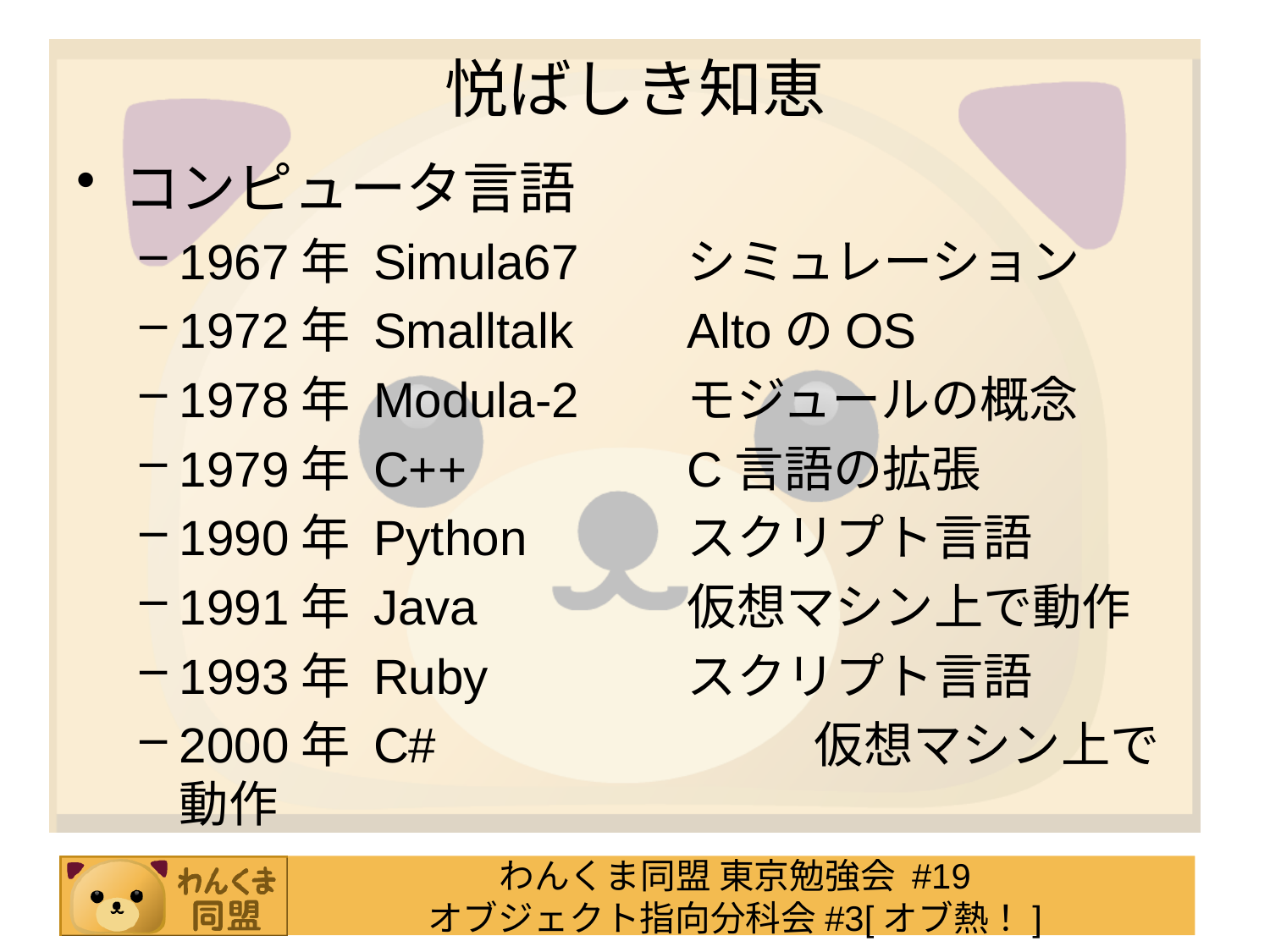

# 悦ばしき知恵
コンピュータ言語
1967年 Simula67	シミュレーション
1972年 Smalltalk	AltoのOS
1978年 Modula-2	モジュールの概念
1979年 C++		C言語の拡張
1990年 Python		スクリプト言語
1991年 Java		仮想マシン上で動作
1993年 Ruby		スクリプト言語
2000年 C#			仮想マシン上で動作